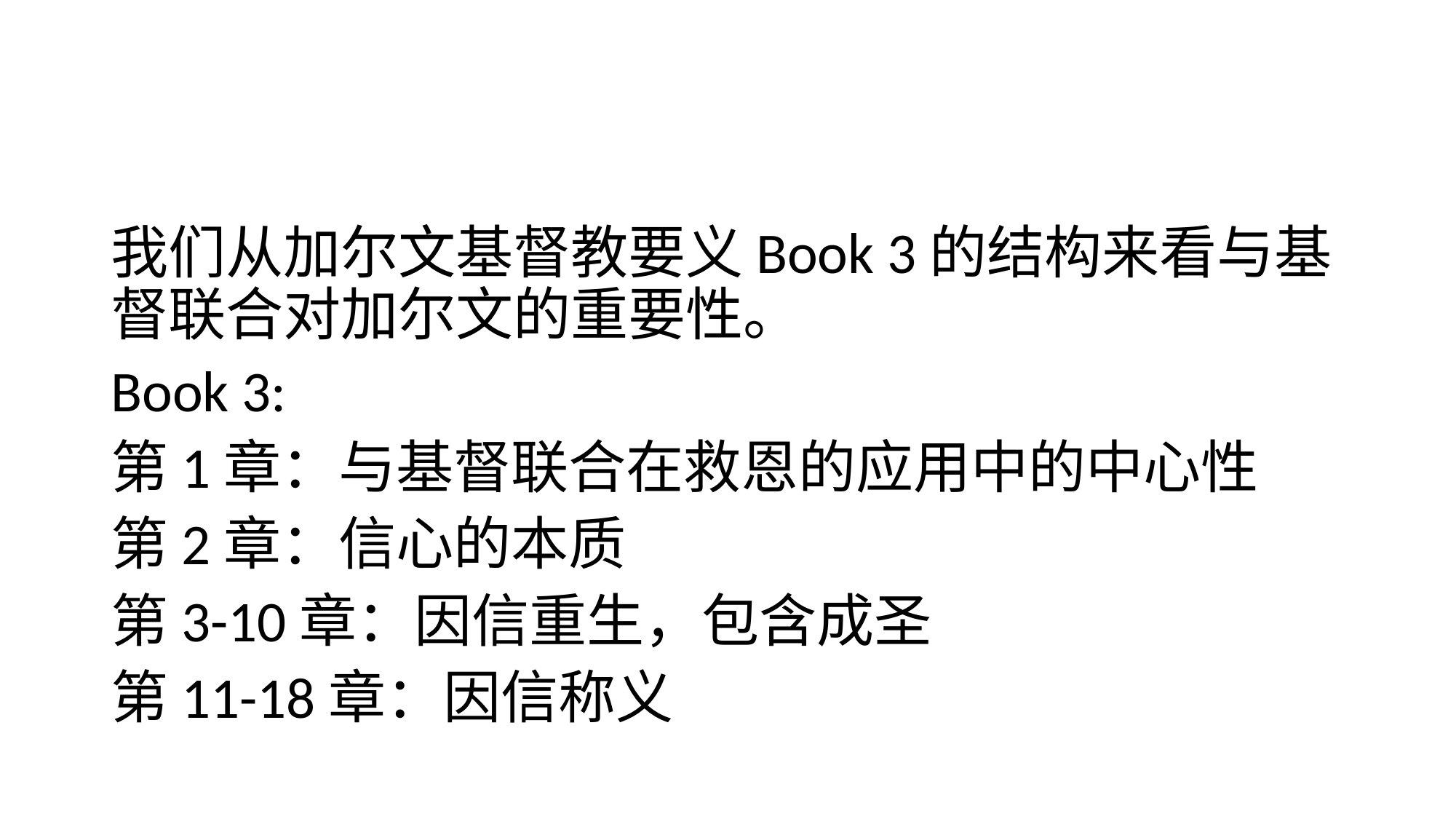

#
我们从加尔文基督教要义Book 3的结构来看与基督联合对加尔文的重要性。
Book 3:
第1章：与基督联合在救恩的应用中的中心性
第2章：信心的本质
第3-10章：因信重生，包含成圣
第11-18章：因信称义